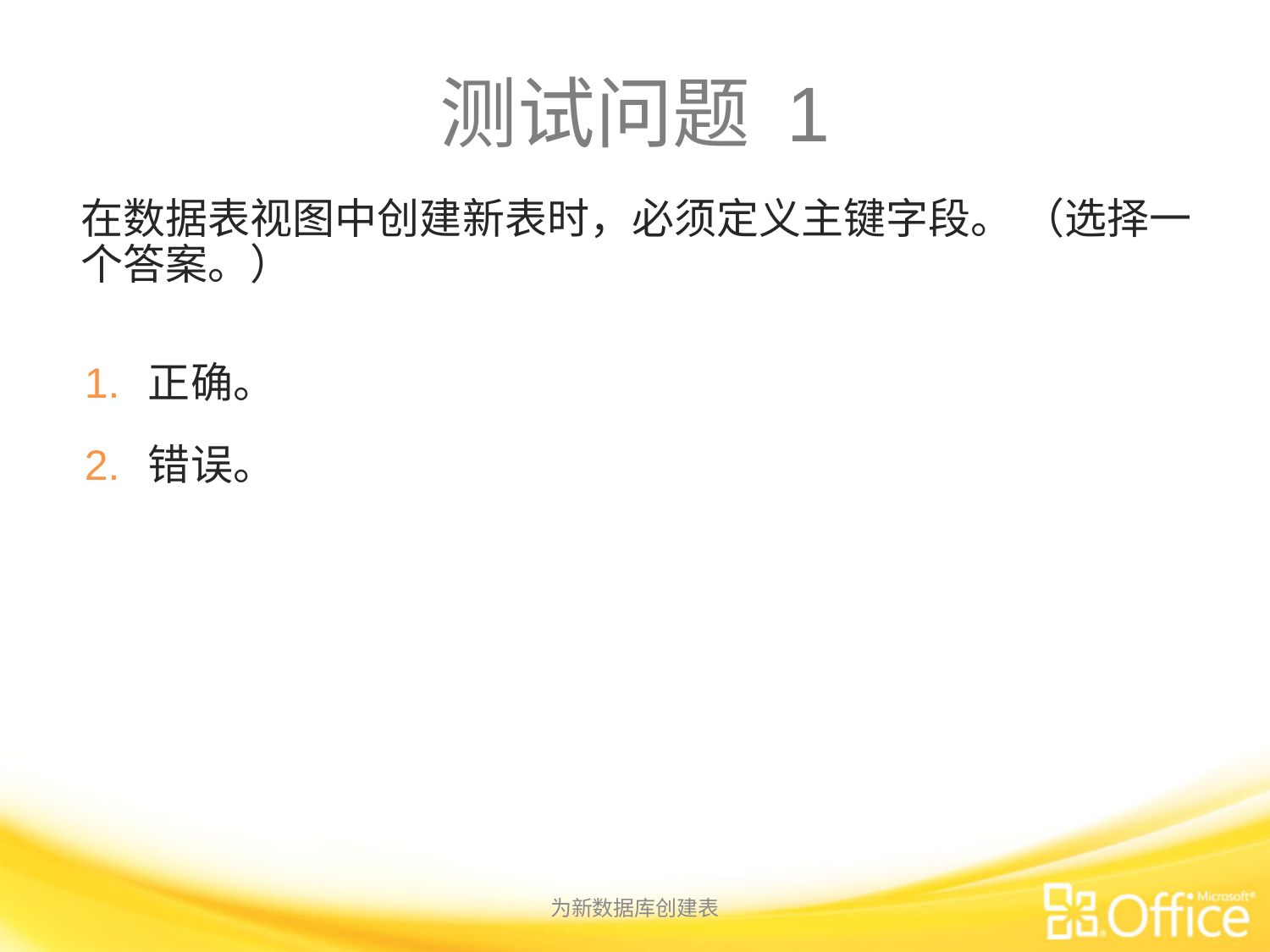

# 测试问题 1
在数据表视图中创建新表时，必须定义主键字段。 （选择一个答案。）
正确。
错误。
为新数据库创建表